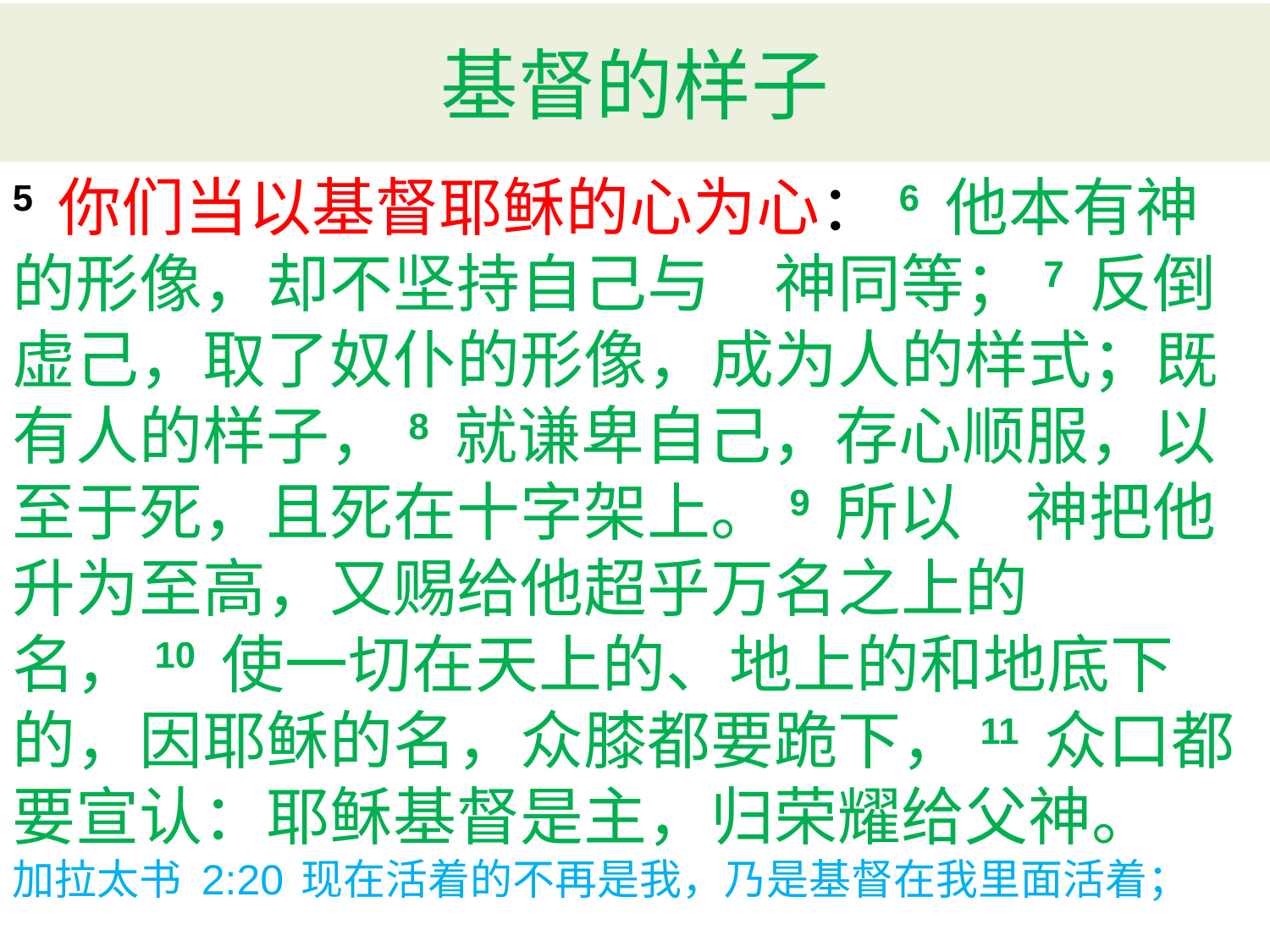

# 基督的样子
5 你们当以基督耶稣的心为心：6 他本有神的形像，却不坚持自己与　神同等；7 反倒虚己，取了奴仆的形像，成为人的样式；既有人的样子，8 就谦卑自己，存心顺服，以至于死，且死在十字架上。9 所以　神把他升为至高，又赐给他超乎万名之上的名，10 使一切在天上的、地上的和地底下的，因耶稣的名，众膝都要跪下，11 众口都要宣认：耶稣基督是主，归荣耀给父神。
加拉太书 2:20 现在活着的不再是我，乃是基督在我里面活着；